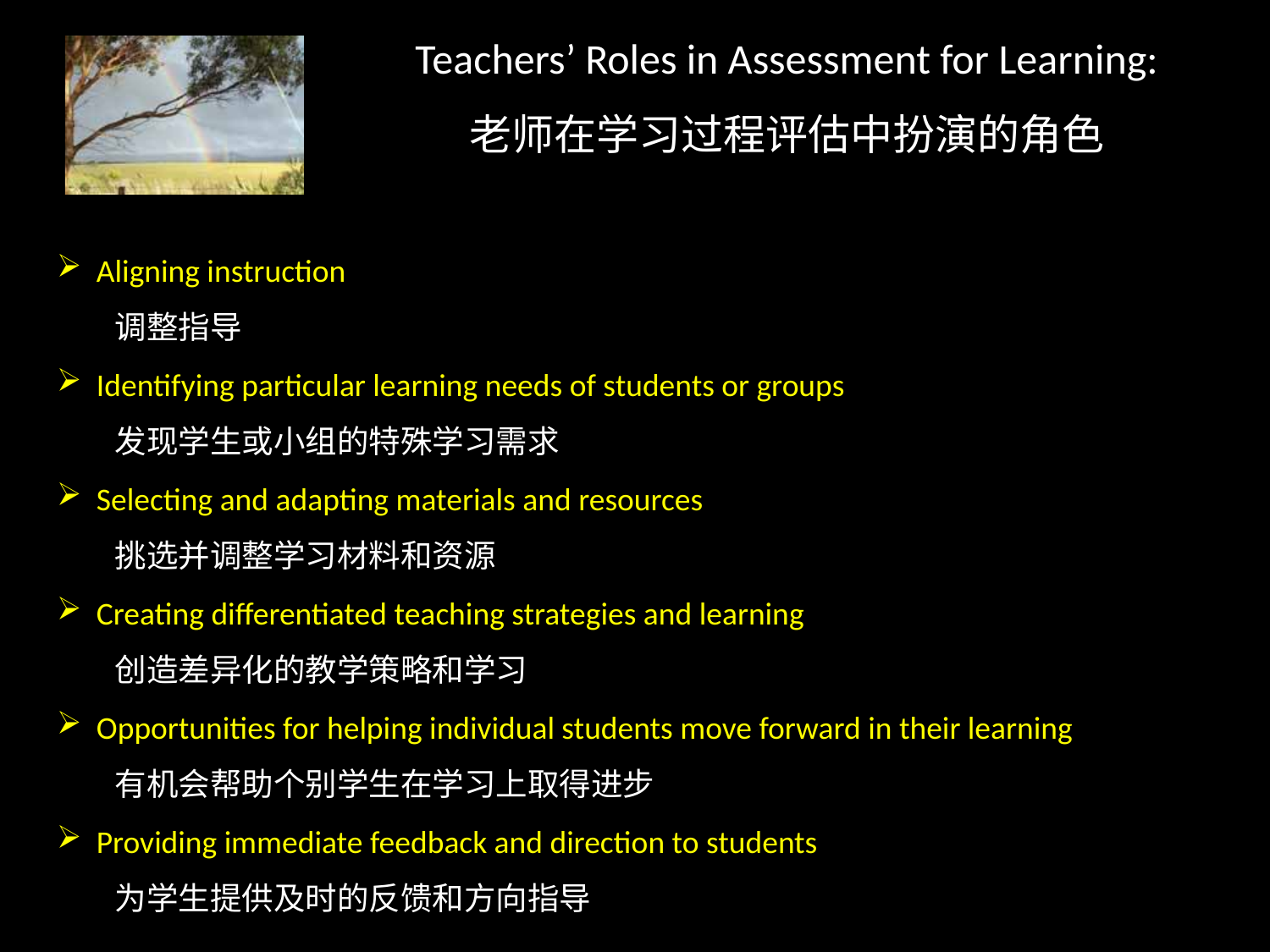

Teachers’ Roles in Assessment for Learning:
老师在学习过程评估中扮演的角色

Aligning instruction
       调整指导
Identifying particular learning needs of students or groups
       发现学生或小组的特殊学习需求
Selecting and adapting materials and resources
       挑选并调整学习材料和资源
Creating differentiated teaching strategies and learning
       创造差异化的教学策略和学习
Opportunities for helping individual students move forward in their learning
       有机会帮助个别学生在学习上取得进步
Providing immediate feedback and direction to students
       为学生提供及时的反馈和方向指导